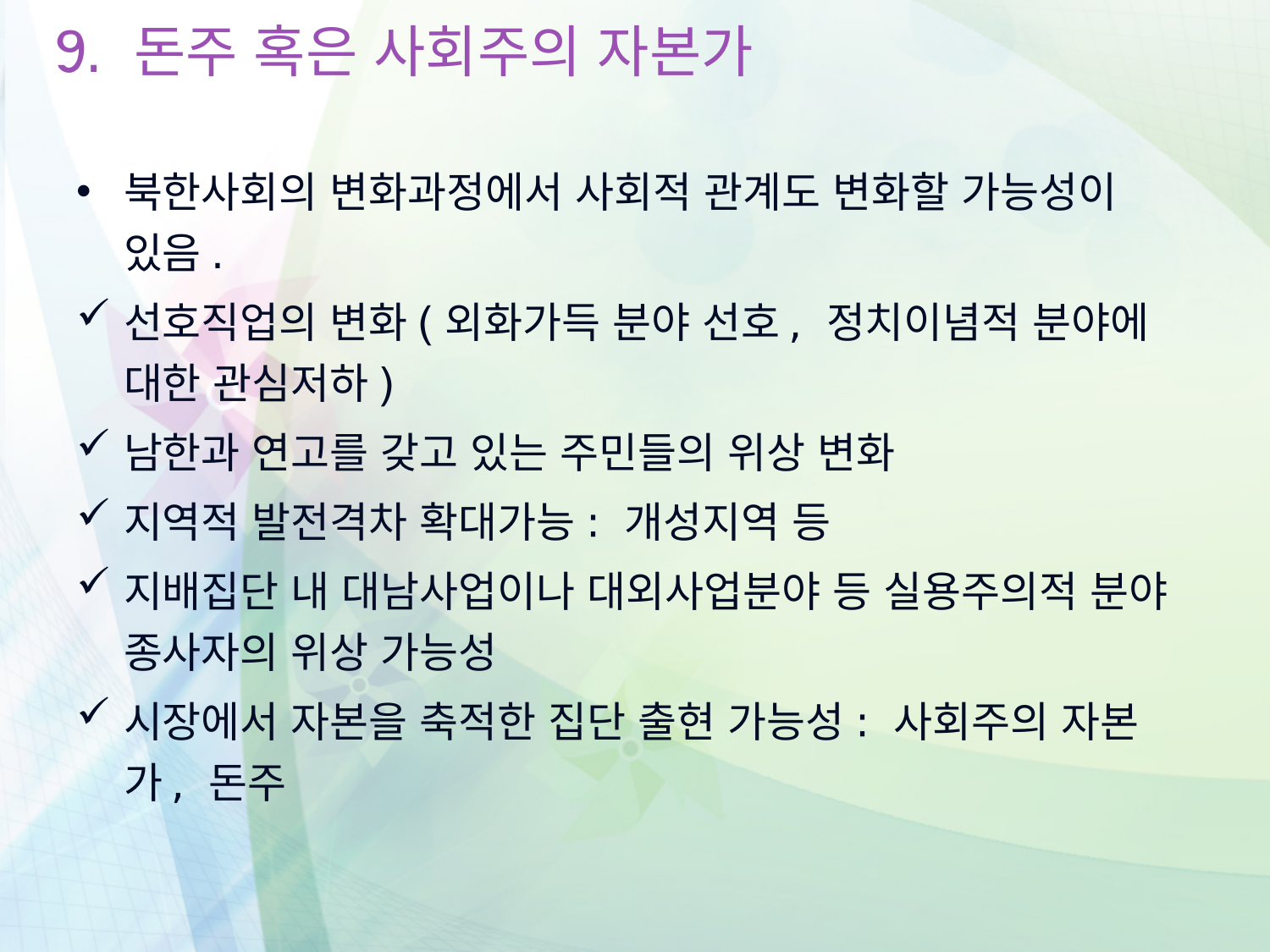

# 9. 돈주 혹은 사회주의 자본가
북한사회의 변화과정에서 사회적 관계도 변화할 가능성이 있음.
선호직업의 변화(외화가득 분야 선호, 정치이념적 분야에 대한 관심저하)
남한과 연고를 갖고 있는 주민들의 위상 변화
지역적 발전격차 확대가능: 개성지역 등
지배집단 내 대남사업이나 대외사업분야 등 실용주의적 분야 종사자의 위상 가능성
시장에서 자본을 축적한 집단 출현 가능성: 사회주의 자본가, 돈주